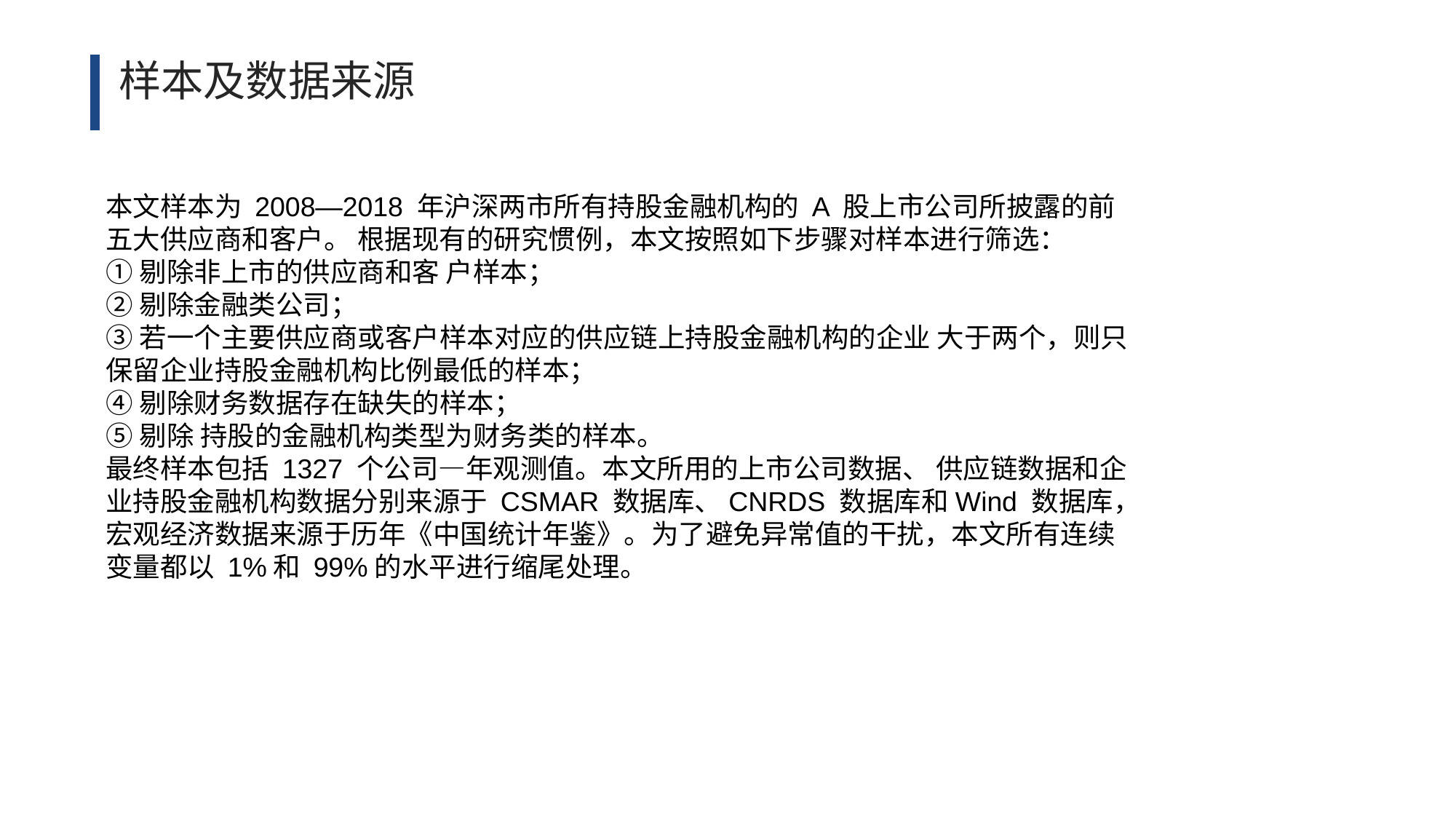

样本及数据来源
本文样本为 2008—2018 年沪深两市所有持股金融机构的 A 股上市公司所披露的前五大供应商和客户。 根据现有的研究惯例，本文按照如下步骤对样本进行筛选：
①剔除非上市的供应商和客 户样本；
②剔除金融类公司；
③若一个主要供应商或客户样本对应的供应链上持股金融机构的企业 大于两个，则只保留企业持股金融机构比例最低的样本；
④剔除财务数据存在缺失的样本；
⑤剔除 持股的金融机构类型为财务类的样本。
最终样本包括 1327 个公司—年观测值。本文所用的上市公司数据、 供应链数据和企业持股金融机构数据分别来源于 CSMAR 数据库、CNRDS 数据库和Wind 数据库，宏观经济数据来源于历年《中国统计年鉴》。为了避免异常值的干扰，本文所有连续变量都以 1%和 99%的水平进行缩尾处理。